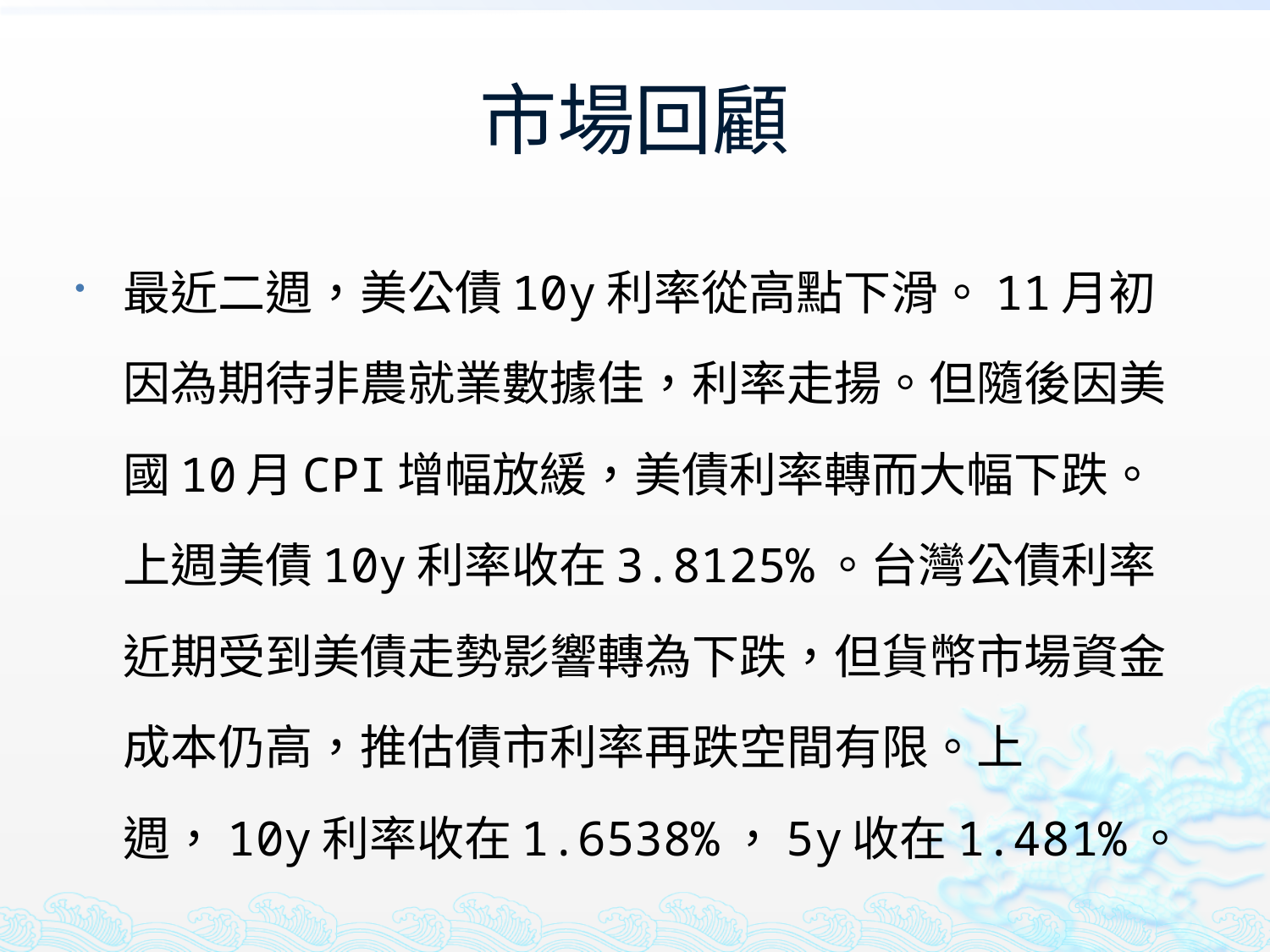

# 市場回顧
最近二週，美公債10y利率從高點下滑。11月初因為期待非農就業數據佳，利率走揚。但隨後因美國10月CPI增幅放緩，美債利率轉而大幅下跌。上週美債10y利率收在3.8125%。台灣公債利率近期受到美債走勢影響轉為下跌，但貨幣市場資金成本仍高，推估債市利率再跌空間有限。上週，10y利率收在1.6538%，5y收在1.481%。